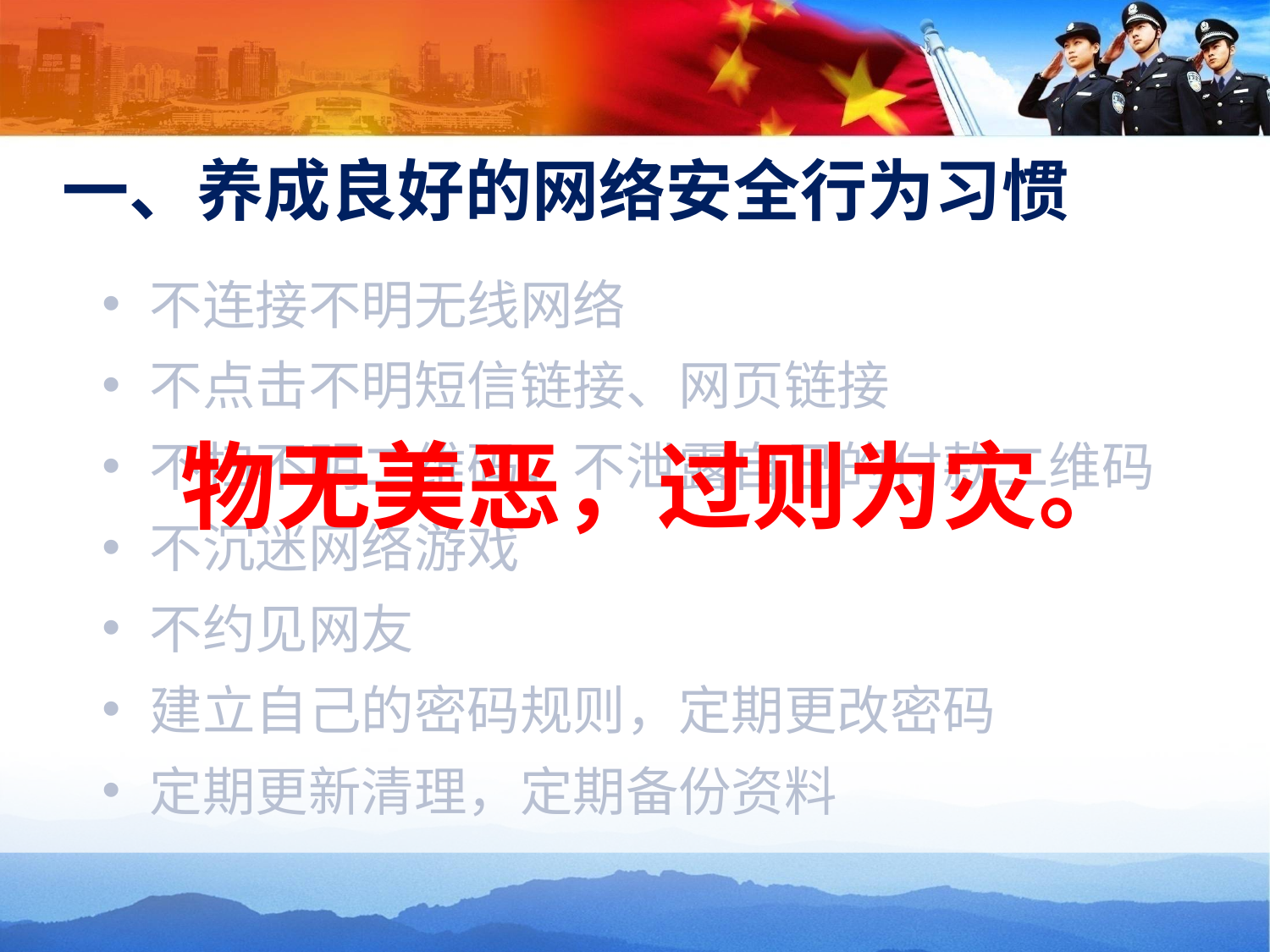

# 一、养成良好的网络安全行为习惯
 物无美恶，过则为灾。

不连接不明无线网络
不点击不明短信链接、网页链接
不扫不明二维码，不泄露自己的付款二维码
不沉迷网络游戏
不约见网友
建立自己的密码规则，定期更改密码
定期更新清理，定期备份资料